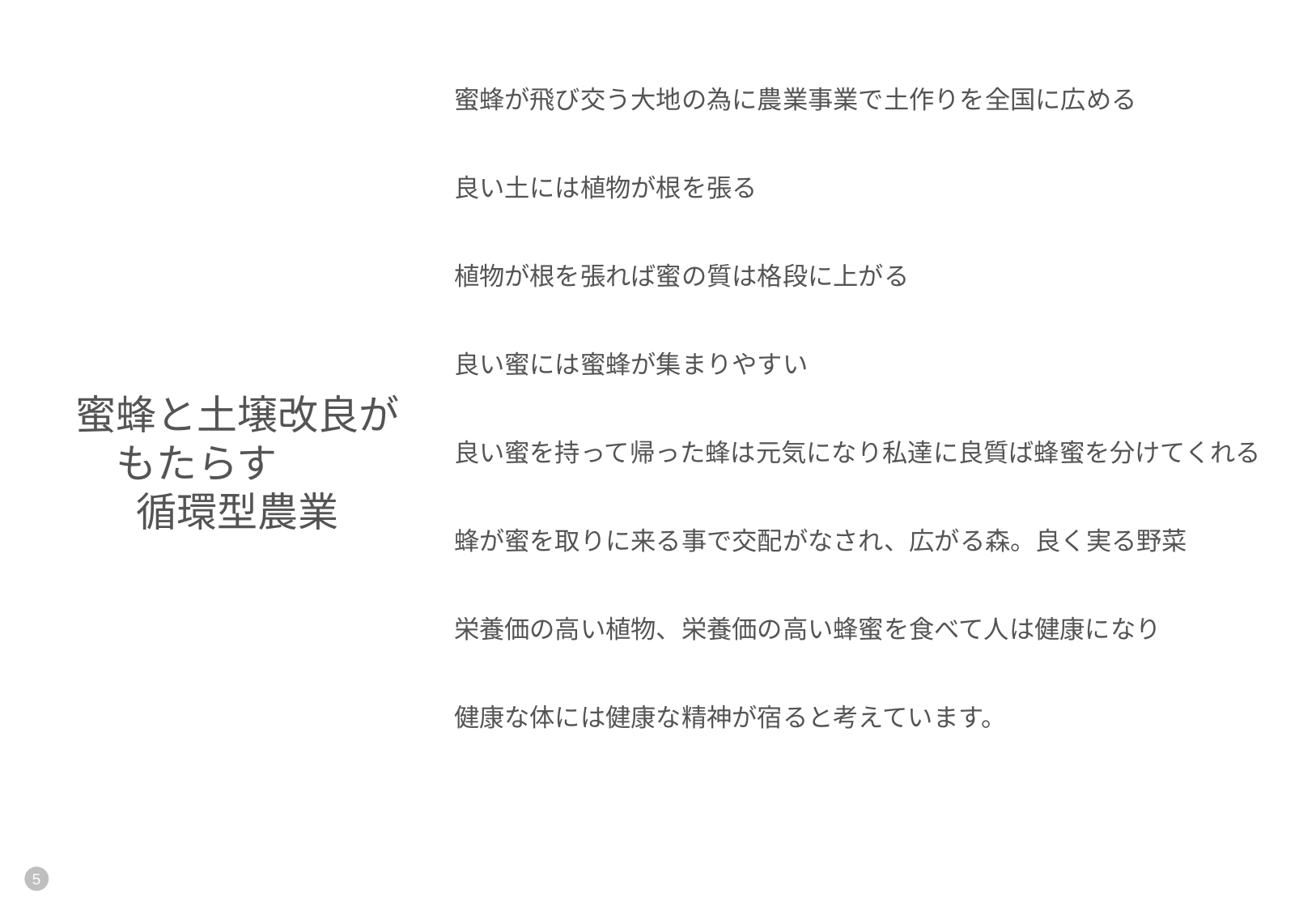

蜜蜂が飛び交う大地の為に農業事業で土作りを全国に広める

良い土には植物が根を張る

植物が根を張れば蜜の質は格段に上がる

良い蜜には蜜蜂が集まりやすい

良い蜜を持って帰った蜂は元気になり私達に良質ば蜂蜜を分けてくれる

蜂が蜜を取りに来る事で交配がなされ、広がる森。良く実る野菜

栄養価の高い植物、栄養価の高い蜂蜜を食べて人は健康になり

健康な体には健康な精神が宿ると考えています。
蜜蜂と土壌改良が
もたらす　　
循環型農業
5